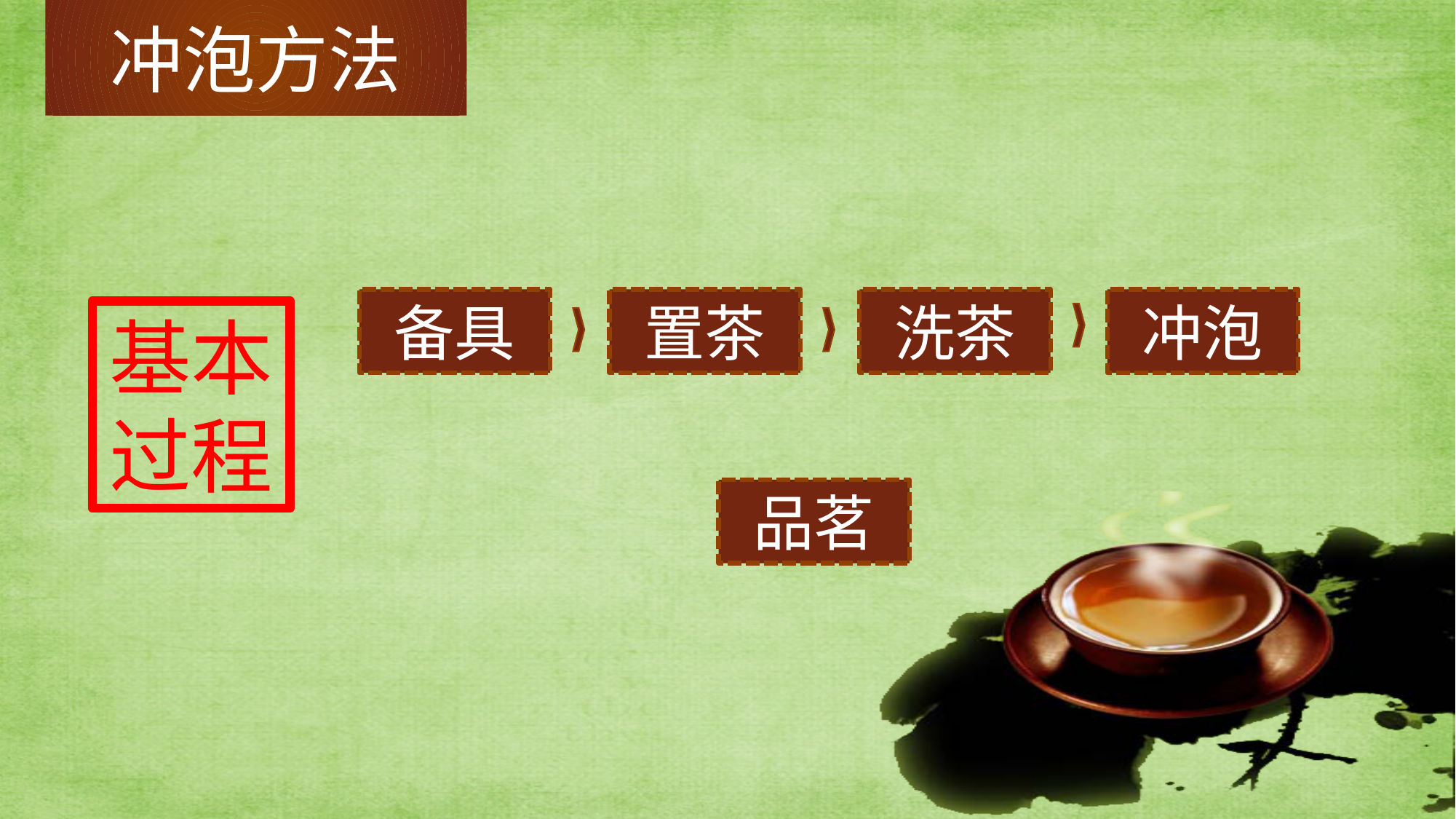

冲泡方法
备具
置茶
洗茶
冲泡
基本过程

品茗